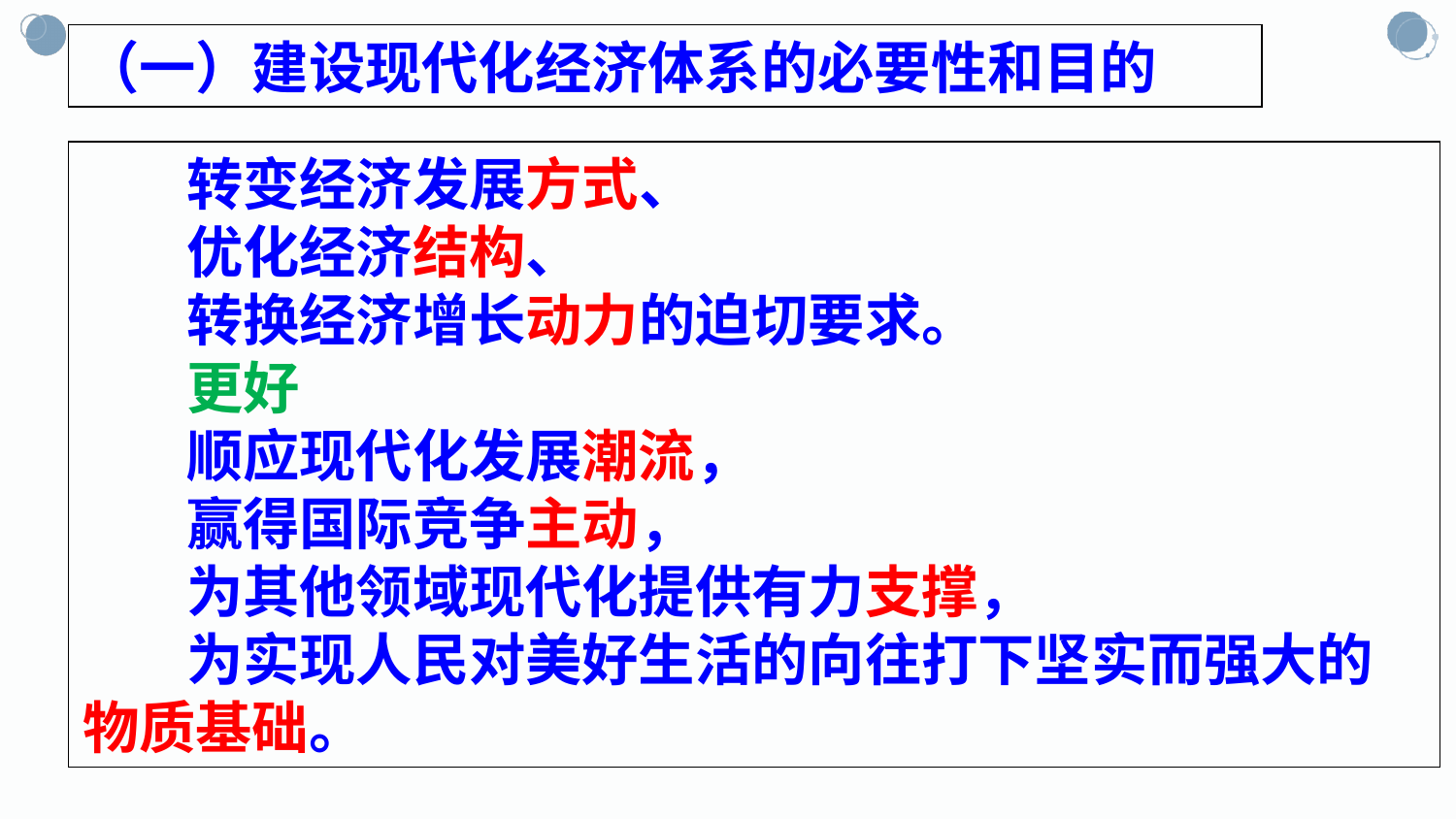

（一）建设现代化经济体系的必要性和目的
       转变经济发展方式、
       优化经济结构、
       转换经济增长动力的迫切要求。
       更好
       顺应现代化发展潮流，
       赢得国际竞争主动，
       为其他领域现代化提供有力支撑，
       为实现人民对美好生活的向往打下坚实而强大的物质基础。